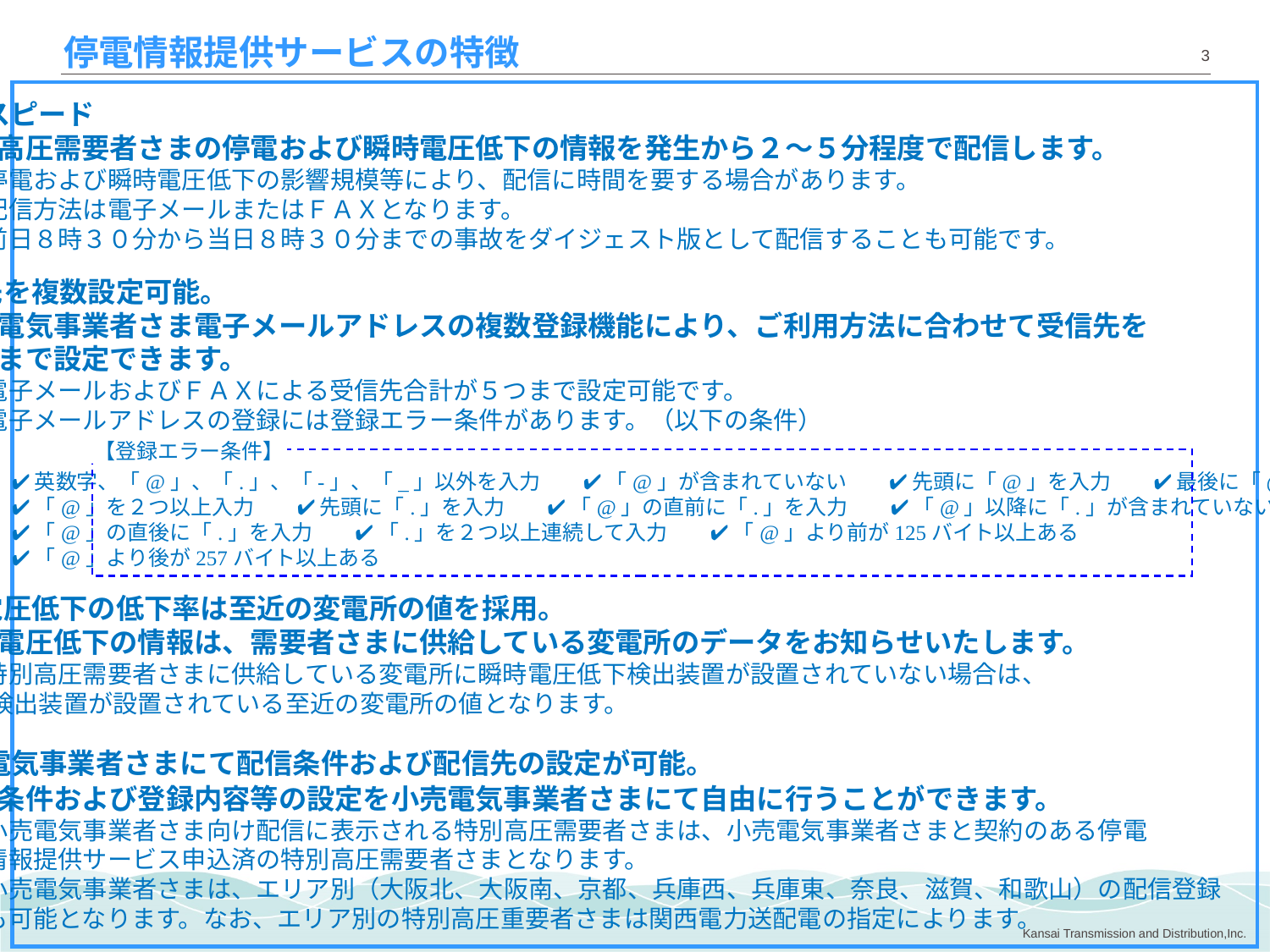

# 停電情報提供サービスの特徴
① 配信スピード
　　特別高圧需要者さまの停電および瞬時電圧低下の情報を発生から２～５分程度で配信します。
　　　※停電および瞬時電圧低下の影響規模等により、配信に時間を要する場合があります。
　　　※配信方法は電子メールまたはＦＡＸとなります。
　　　※前日８時３０分から当日８時３０分までの事故をダイジェスト版として配信することも可能です。
② 配信先を複数設定可能。
　　小売電気事業者さま電子メールアドレスの複数登録機能により、ご利用方法に合わせて受信先を
　　５つまで設定できます。
　　　※電子メールおよびＦＡＸによる受信先合計が５つまで設定可能です。
　　　※電子メールアドレスの登録には登録エラー条件があります。（以下の条件）
　　　　　　✔ 英数字、「@」、「.」、「-」、「_」以外を入力　　✔ 「@」が含まれていない　　✔ 先頭に「@」を入力　　✔ 最後に「@」を入力
　　　　　　✔ 「@」を２つ以上入力　　✔ 先頭に「.」を入力　　✔ 「@」の直前に「.」を入力　　✔ 「@」以降に「.」が含まれていない
　　　　　　✔ 「@」の直後に「.」を入力　　✔ 「.」を２つ以上連続して入力　　✔ 「@」より前が125バイト以上ある
　　　　　　✔ 「@」より後が257バイト以上ある
③ 瞬時電圧低下の低下率は至近の変電所の値を採用。
　　瞬時電圧低下の情報は、需要者さまに供給している変電所のデータをお知らせいたします。
　　　※特別高圧需要者さまに供給している変電所に瞬時電圧低下検出装置が設置されていない場合は、
　　　　 検出装置が設置されている至近の変電所の値となります。
 ④ 小売電気事業者さまにて配信条件および配信先の設定が可能。
　　配信条件および登録内容等の設定を小売電気事業者さまにて自由に行うことができます。
　　　※小売電気事業者さま向け配信に表示される特別高圧需要者さまは、小売電気事業者さまと契約のある停電
　　　　情報提供サービス申込済の特別高圧需要者さまとなります。
　　　※小売電気事業者さまは、エリア別（大阪北、大阪南、京都、兵庫西、兵庫東、奈良、滋賀、和歌山）の配信登録
　　　　も可能となります。なお、エリア別の特別高圧重要者さまは関西電力送配電の指定によります。

【登録エラー条件】